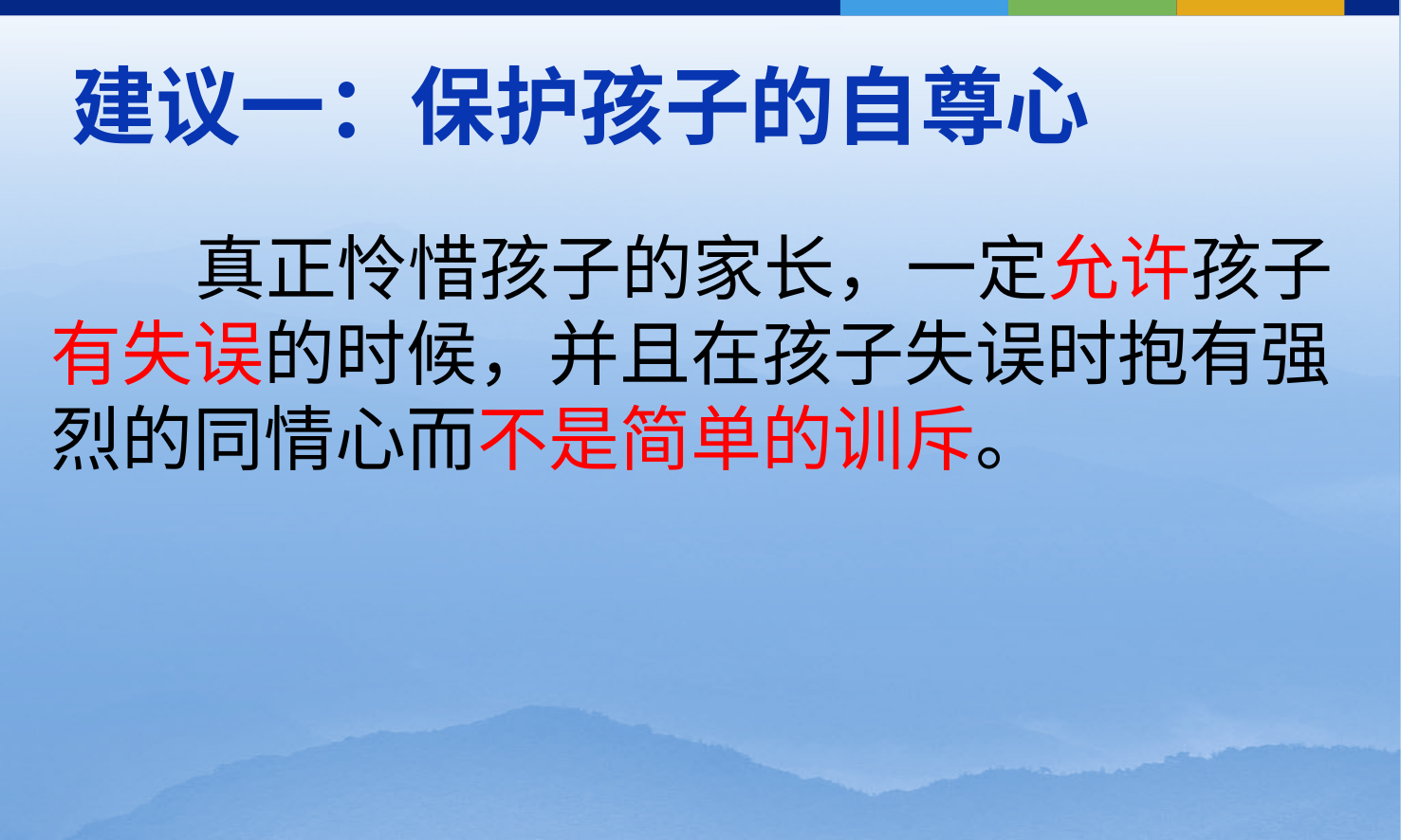

建议一：保护孩子的自尊心
        真正怜惜孩子的家长，一定允许孩子有失误的时候，并且在孩子失误时抱有强烈的同情心而不是简单的训斥。